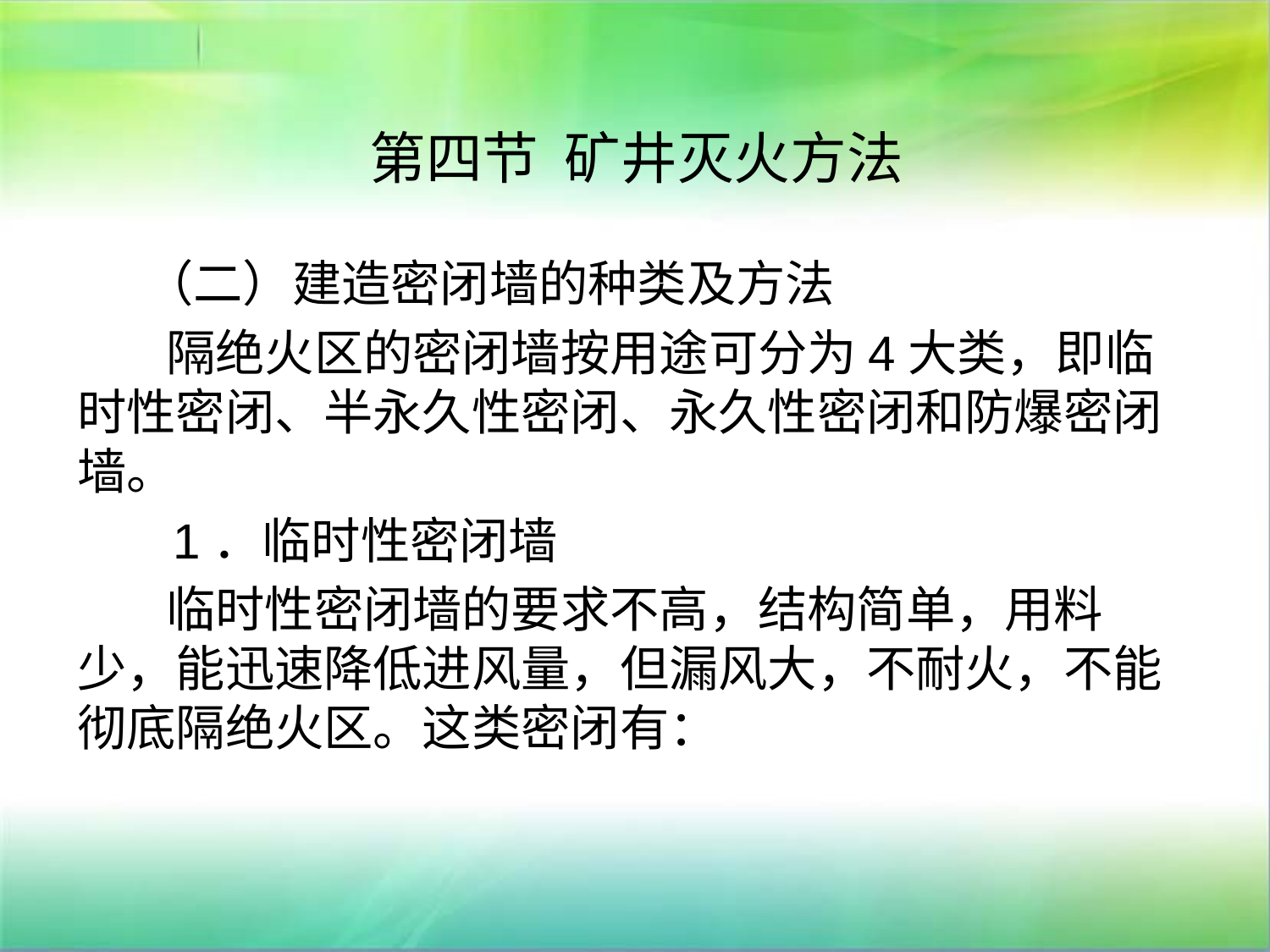

# 第四节  矿井灭火方法
     （二）建造密闭墙的种类及方法
       隔绝火区的密闭墙按用途可分为4大类，即临时性密闭、半永久性密闭、永久性密闭和防爆密闭墙。
       1．临时性密闭墙
       临时性密闭墙的要求不高，结构简单，用料少，能迅速降低进风量，但漏风大，不耐火，不能彻底隔绝火区。这类密闭有：